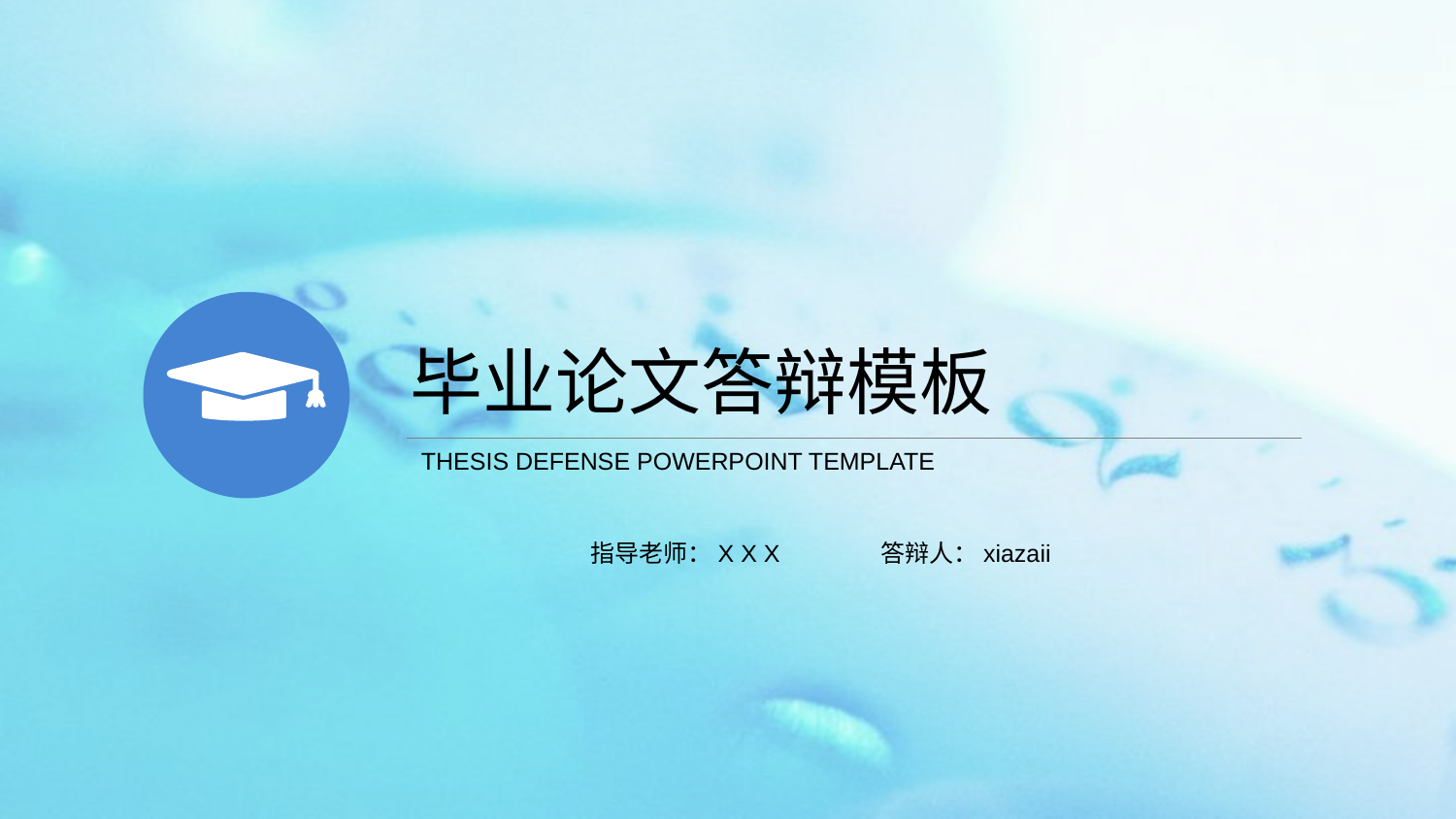

毕业论文答辩模板

THESIS DEFENSE POWERPOINT TEMPLATE
指导老师：X X X
答辩人：xiazaii